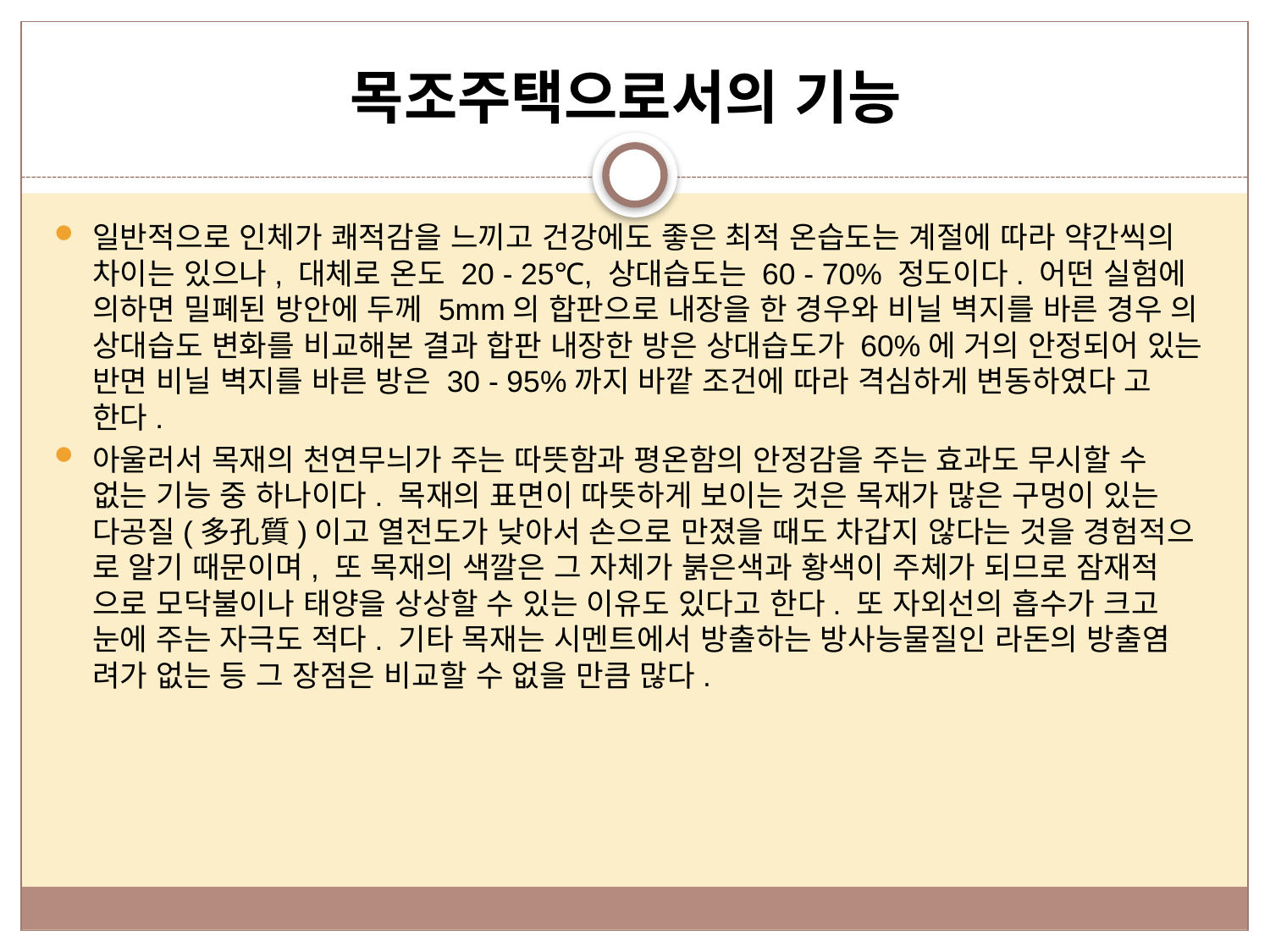

# 목조주택으로서의 기능
일반적으로 인체가 쾌적감을 느끼고 건강에도 좋은 최적 온습도는 계절에 따라 약간씩의 차이는 있으나, 대체로 온도 20 - 25℃, 상대습도는 60 - 70% 정도이다. 어떤 실험에 의하면 밀폐된 방안에 두께 5mm의 합판으로 내장을 한 경우와 비닐 벽지를 바른 경우 의 상대습도 변화를 비교해본 결과 합판 내장한 방은 상대습도가 60%에 거의 안정되어 있는 반면 비닐 벽지를 바른 방은 30 - 95%까지 바깥 조건에 따라 격심하게 변동하였다 고 한다.
아울러서 목재의 천연무늬가 주는 따뜻함과 평온함의 안정감을 주는 효과도 무시할 수 없는 기능 중 하나이다. 목재의 표면이 따뜻하게 보이는 것은 목재가 많은 구멍이 있는 다공질(多孔質)이고 열전도가 낮아서 손으로 만졌을 때도 차갑지 않다는 것을 경험적으 로 알기 때문이며, 또 목재의 색깔은 그 자체가 붉은색과 황색이 주체가 되므로 잠재적 으로 모닥불이나 태양을 상상할 수 있는 이유도 있다고 한다. 또 자외선의 흡수가 크고 눈에 주는 자극도 적다. 기타 목재는 시멘트에서 방출하는 방사능물질인 라돈의 방출염 려가 없는 등 그 장점은 비교할 수 없을 만큼 많다.